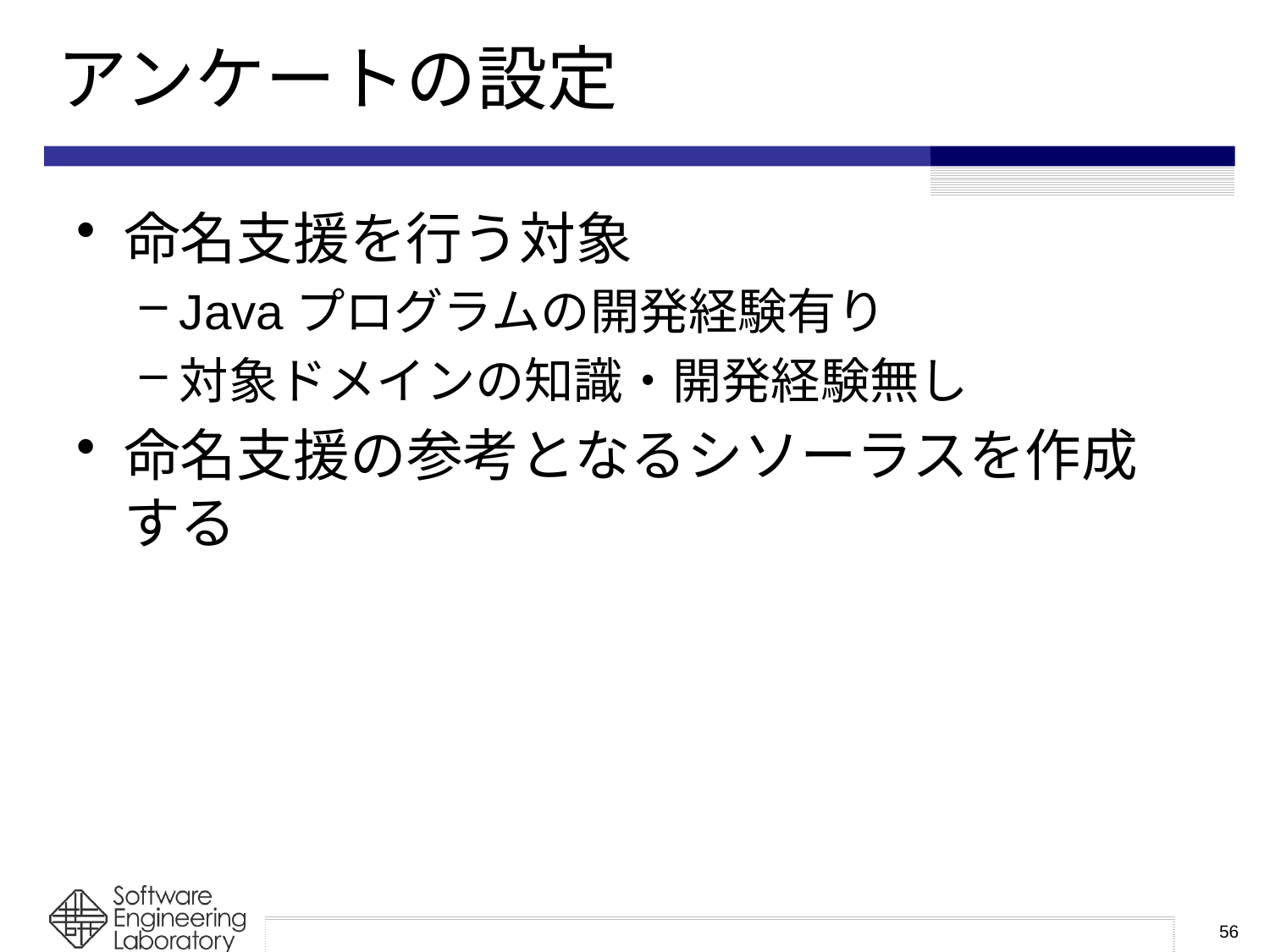

# アンケートの設定
命名支援を行う対象
Javaプログラムの開発経験有り
対象ドメインの知識・開発経験無し
命名支援の参考となるシソーラスを作成する
56